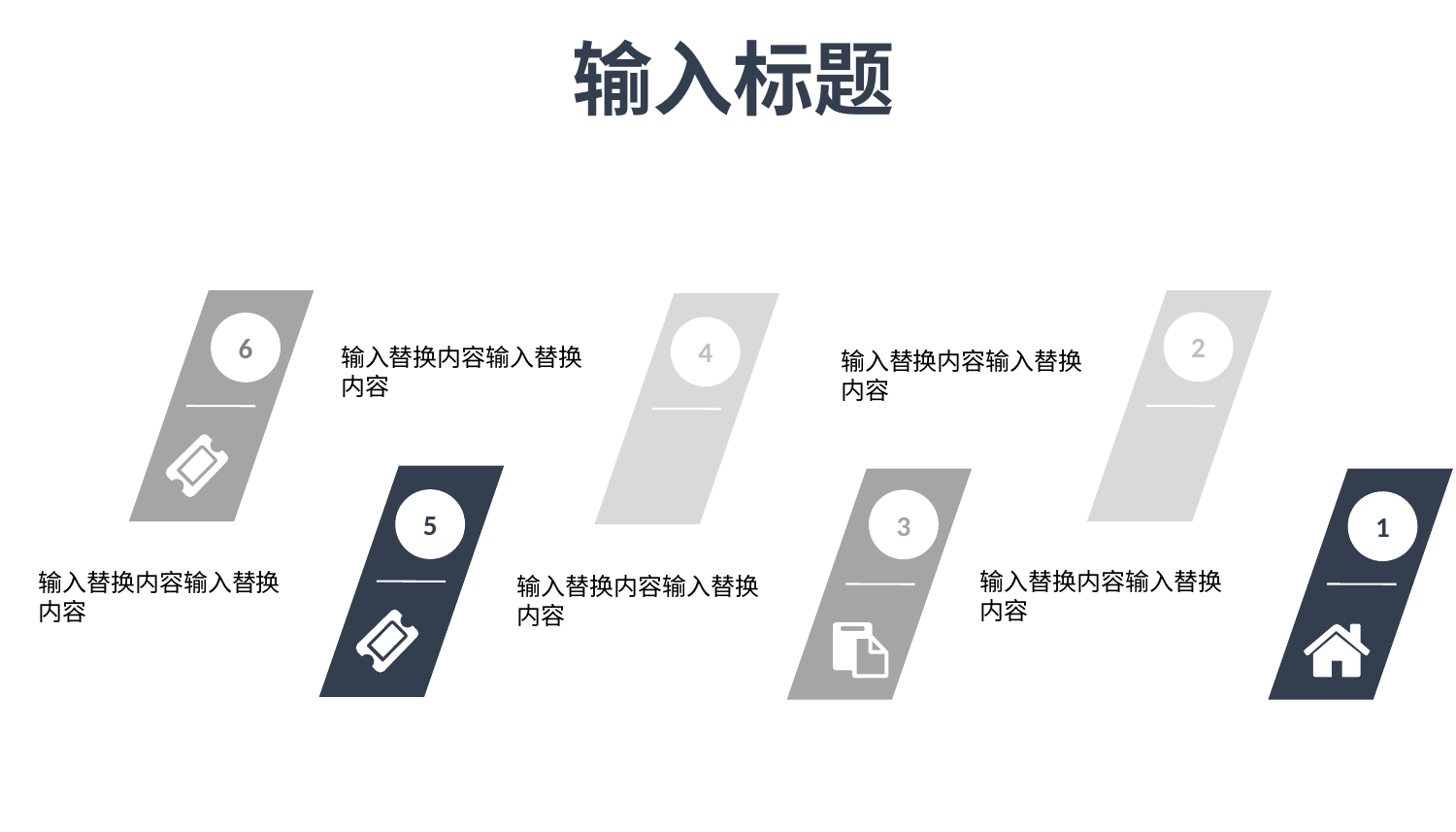

输入标题

6

2

4

输入替换内容输入替换内容
输入替换内容输入替换内容

5

3

1

输入替换内容输入替换内容
输入替换内容输入替换内容
输入替换内容输入替换内容